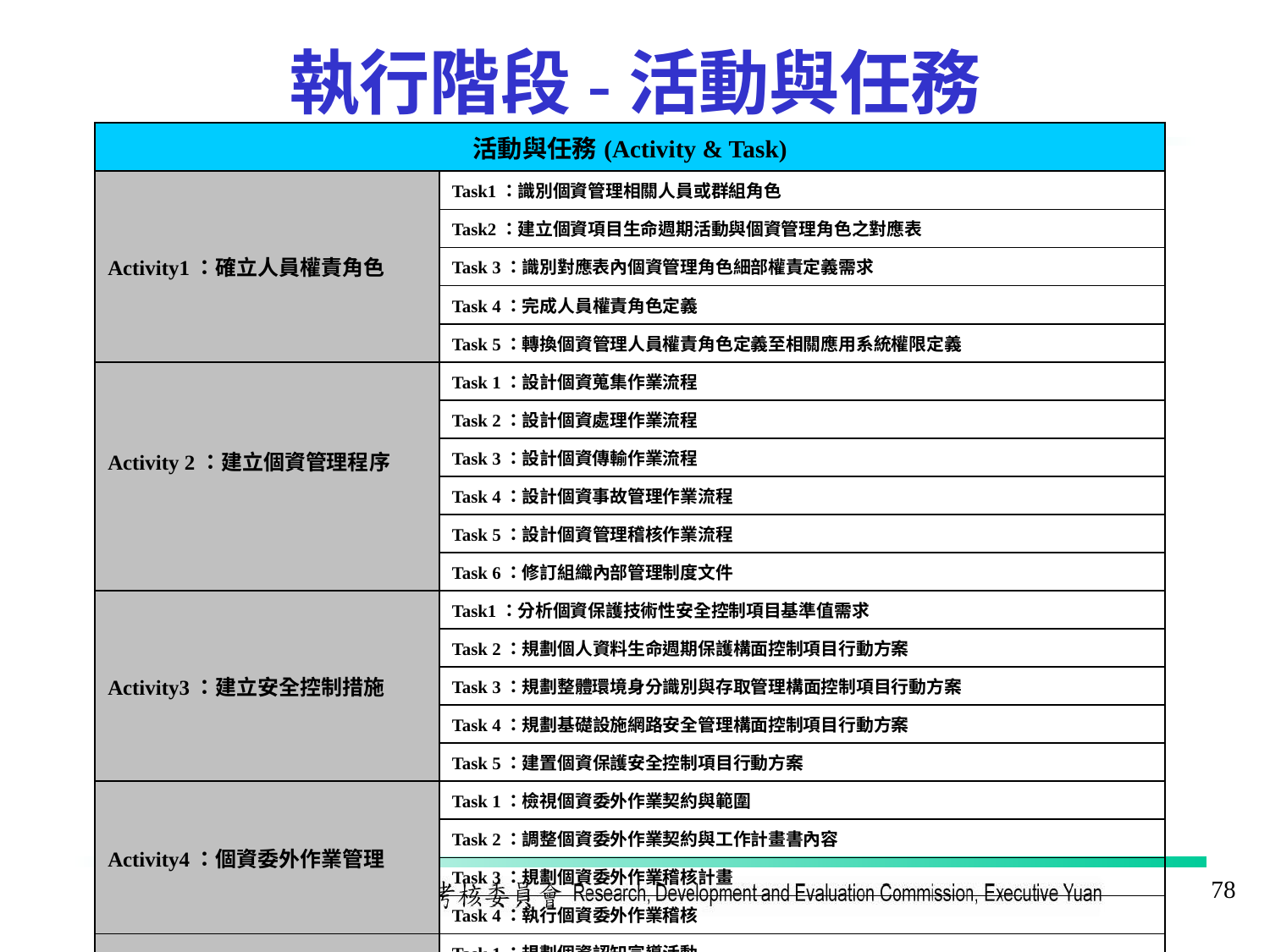

# 執行階段-活動與任務
| 活動與任務(Activity & Task) |  |
| --- | --- |
| Activity1：確立人員權責角色 | Task1：識別個資管理相關人員或群組角色 |
|  | Task2：建立個資項目生命週期活動與個資管理角色之對應表 |
|  | Task 3：識別對應表內個資管理角色細部權責定義需求 |
|  | Task 4：完成人員權責角色定義 |
|  | Task 5：轉換個資管理人員權責角色定義至相關應用系統權限定義 |
| Activity 2：建立個資管理程序 | Task 1：設計個資蒐集作業流程 |
|  | Task 2：設計個資處理作業流程 |
|  | Task 3：設計個資傳輸作業流程 |
|  | Task 4：設計個資事故管理作業流程 |
|  | Task 5：設計個資管理稽核作業流程 |
|  | Task 6：修訂組織內部管理制度文件 |
| Activity3：建立安全控制措施 | Task1：分析個資保護技術性安全控制項目基準值需求 |
|  | Task 2：規劃個人資料生命週期保護構面控制項目行動方案 |
|  | Task 3：規劃整體環境身分識別與存取管理構面控制項目行動方案 |
|  | Task 4：規劃基礎設施網路安全管理構面控制項目行動方案 |
|  | Task 5：建置個資保護安全控制項目行動方案 |
| Activity4：個資委外作業管理 | Task 1：檢視個資委外作業契約與範圍 |
|  | Task 2：調整個資委外作業契約與工作計畫書內容 |
|  | Task 3：規劃個資委外作業稽核計畫 |
|  | Task 4：執行個資委外作業稽核 |
| Activity 5：宣導與教育訓練 | Task 1：規劃個資認知宣導活動 |
|  | Task 2：規劃個資管理認知與教育訓練計畫 |
|  | Task 3：執行個資管理認知與教育訓練計畫 |
78